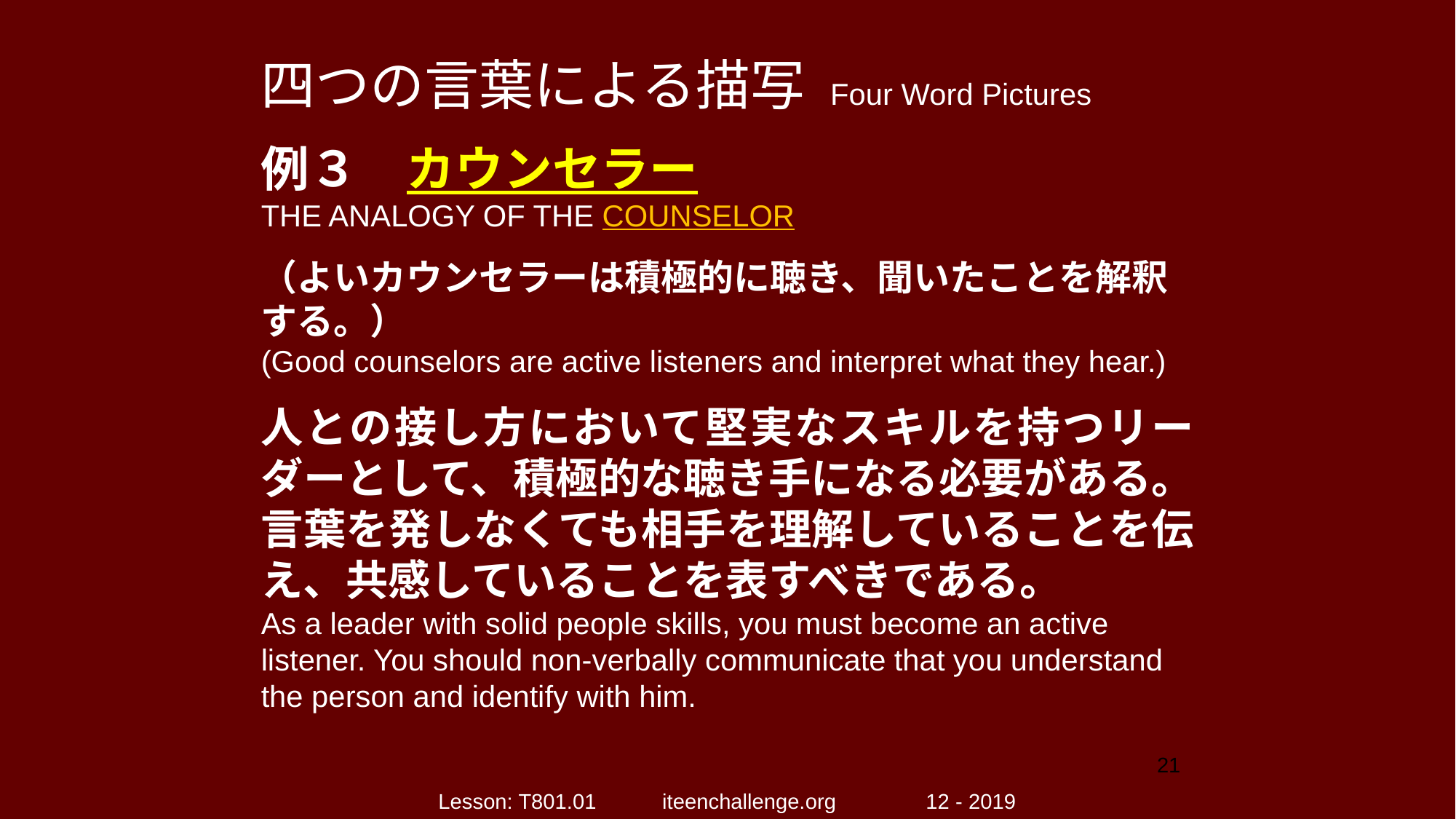

四つの言葉による描写 Four Word Pictures

例３　カウンセラー
THE ANALOGY OF THE COUNSELOR

（よいカウンセラーは積極的に聴き、聞いたことを解釈する。）
(Good counselors are active listeners and interpret what they hear.)

人との接し方において堅実なスキルを持つリーダーとして、積極的な聴き手になる必要がある。言葉を発しなくても相手を理解していることを伝え、共感していることを表すべきである。
As a leader with solid people skills, you must become an active listener. You should non-verbally communicate that you understand the person and identify with him.

21
Lesson: T801.01           iteenchallenge.org               12 - 2019